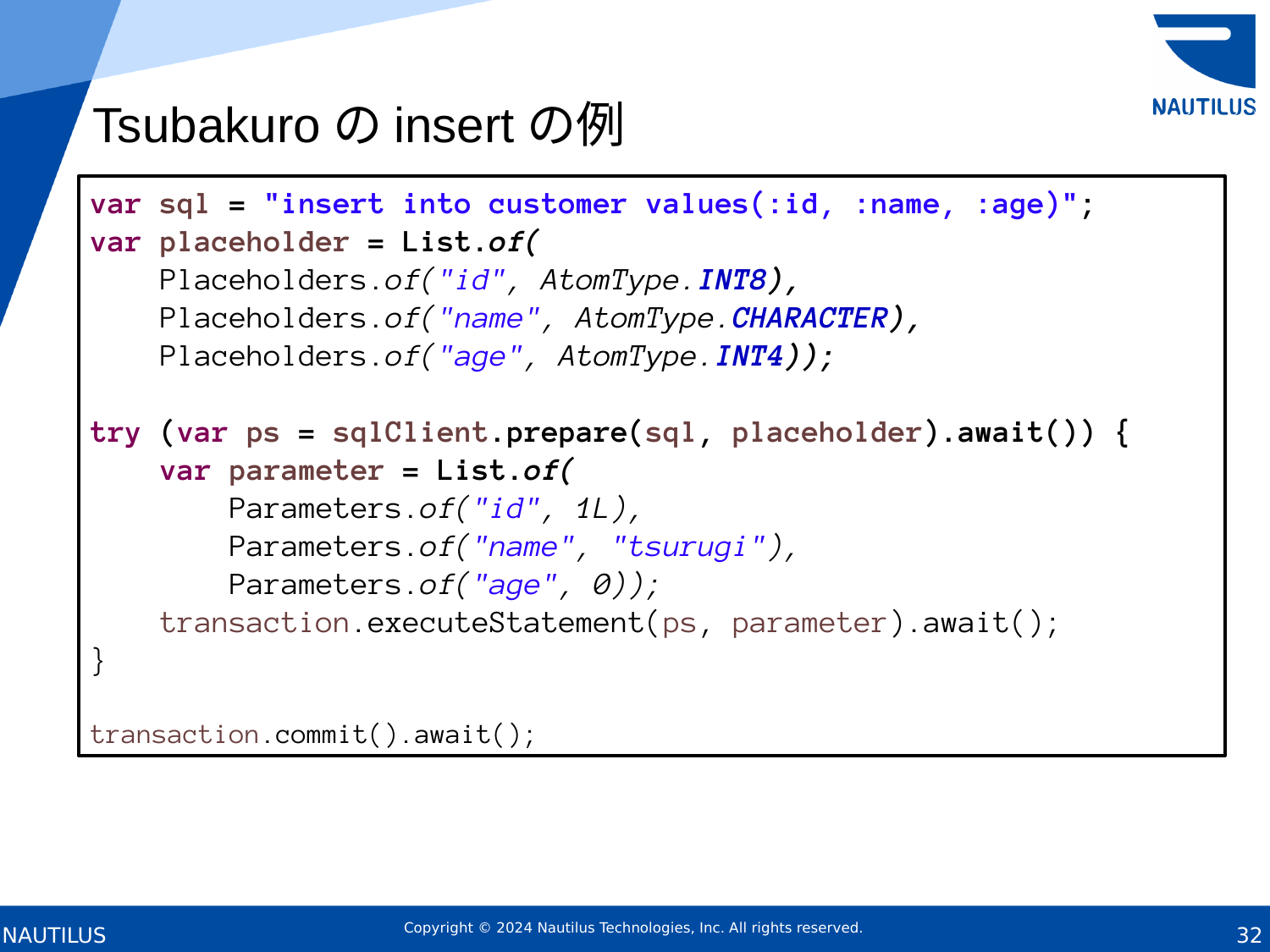

# Tsubakuroのinsertの例
var sql = "insert into customer values(:id, :name, :age)";
var placeholder = List.of(
    Placeholders.of("id", AtomType.INT8),
    Placeholders.of("name", AtomType.CHARACTER),
    Placeholders.of("age", AtomType.INT4));

try (var ps = sqlClient.prepare(sql, placeholder).await()) {
    var parameter = List.of(
        Parameters.of("id", 1L),
        Parameters.of("name", "tsurugi"),
        Parameters.of("age", 0));
    transaction.executeStatement(ps, parameter).await();
}

transaction.commit().await();